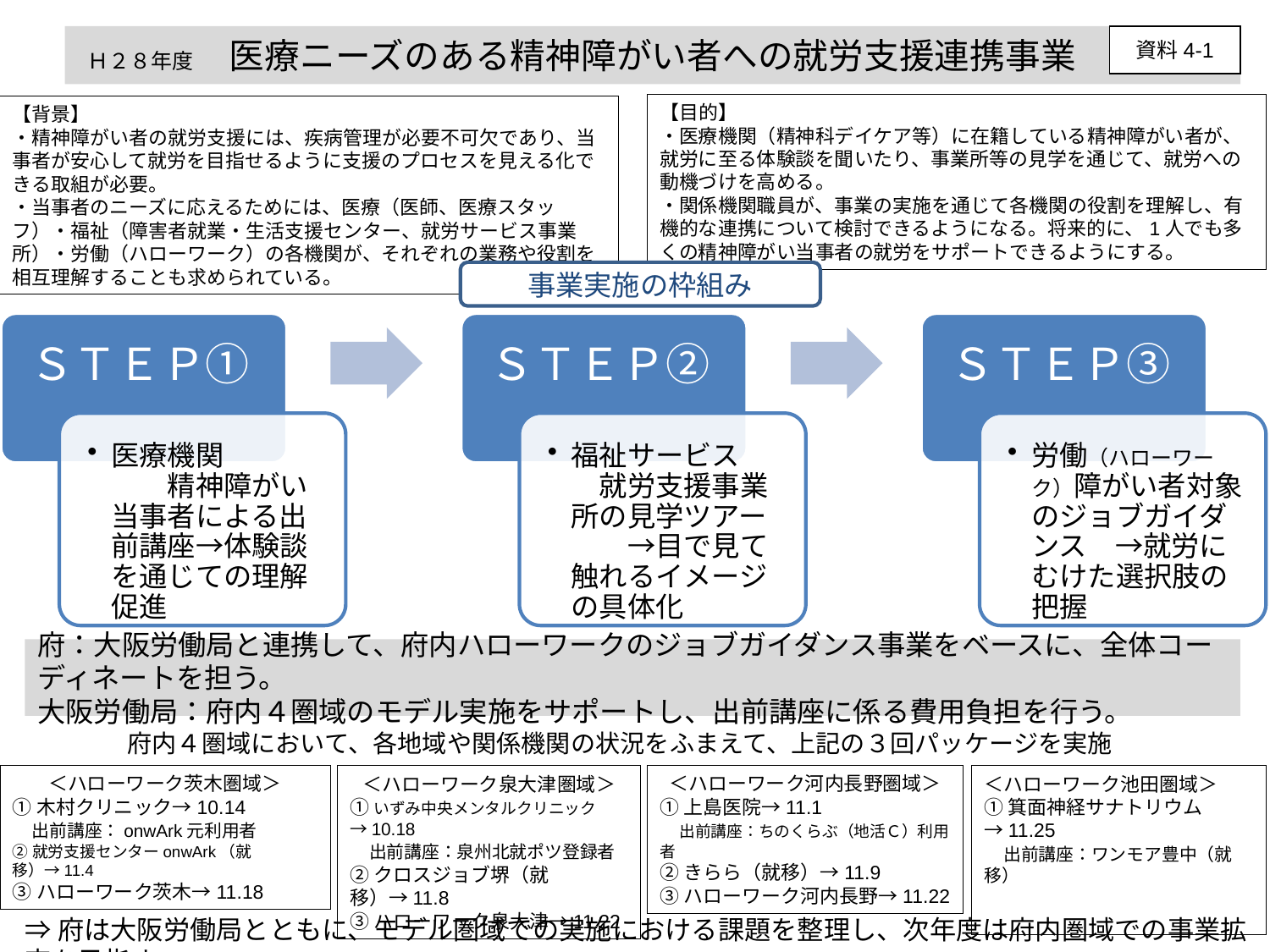

# 医療ニーズのある精神障がい者への就労支援連携事業
資料4-1
Ｈ２８年度
【目的】
・医療機関（精神科デイケア等）に在籍している精神障がい者が、就労に至る体験談を聞いたり、事業所等の見学を通じて、就労への動機づけを高める。
・関係機関職員が、事業の実施を通じて各機関の役割を理解し、有機的な連携について検討できるようになる。将来的に、1人でも多くの精神障がい当事者の就労をサポートできるようにする。
【背景】
・精神障がい者の就労支援には、疾病管理が必要不可欠であり、当事者が安心して就労を目指せるように支援のプロセスを見える化できる取組が必要。
・当事者のニーズに応えるためには、医療（医師、医療スタッフ）・福祉（障害者就業・生活支援センター、就労サービス事業所）・労働（ハローワーク）の各機関が、それぞれの業務や役割を相互理解することも求められている。
事業実施の枠組み
ＳＴＥＰ①
医療機関　　　　　精神障がい当事者による出前講座→体験談を通じての理解促進

ＳＴＥＰ②
福祉サービス　　就労支援事業所の見学ツアー　　→目で見て触れるイメージの具体化

ＳＴＥＰ③
労働（ハローワーク）障がい者対象のジョブガイダンス　→就労にむけた選択肢の把握
府：大阪労働局と連携して、府内ハローワークのジョブガイダンス事業をベースに、全体コーディネートを担う。
大阪労働局：府内４圏域のモデル実施をサポートし、出前講座に係る費用負担を行う。
府内４圏域において、各地域や関係機関の状況をふまえて、上記の３回パッケージを実施
＜ハローワーク池田圏域＞
①箕面神経サナトリウム→11.25
　出前講座：ワンモア豊中（就移）

＜ハローワーク茨木圏域＞
①木村クリニック→10.14
　出前講座：onwArk元利用者
②就労支援センターonwArk（就移）→11.4
③ハローワーク茨木→11.18
＜ハローワーク泉大津圏域＞
①いずみ中央メンタルクリニック→10.18
　出前講座：泉州北就ポツ登録者
②クロスジョブ堺（就移）→11.8
③ハローワーク泉大津→11.22
＜ハローワーク河内長野圏域＞
①上島医院→11.1
　出前講座：ちのくらぶ（地活Ｃ）利用者
②きらら（就移）→11.9
③ハローワーク河内長野→11.22
⇒府は大阪労働局とともに、モデル圏域での実施における課題を整理し、次年度は府内圏域での事業拡充を目指す。